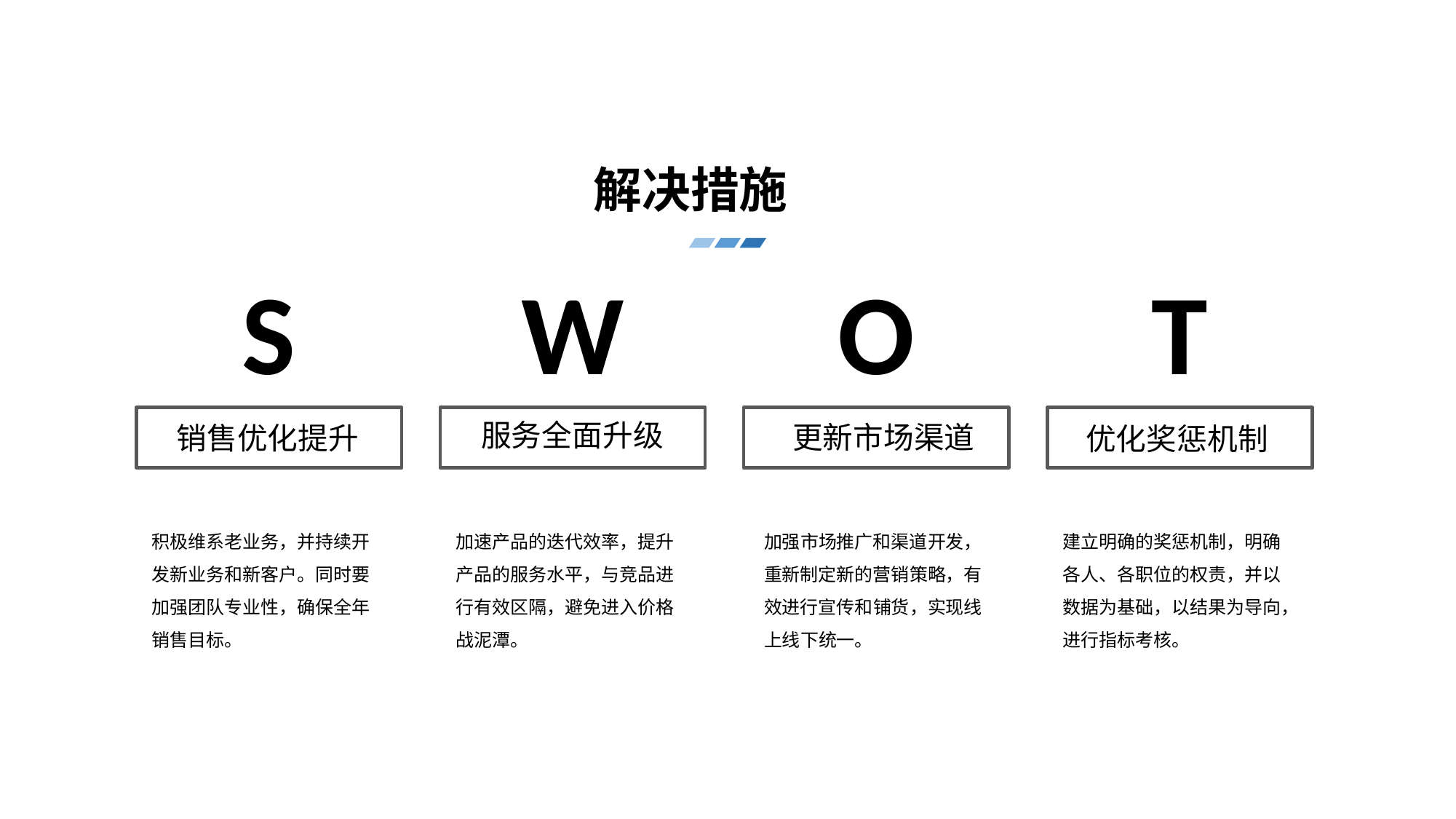

解决措施

S
W
O
T

服务全面升级
更新市场渠道
销售优化提升
优化奖惩机制
积极维系老业务，并持续开发新业务和新客户。同时要加强团队专业性，确保全年销售目标。

加速产品的迭代效率，提升产品的服务水平，与竞品进行有效区隔，避免进入价格战泥潭。
加强市场推广和渠道开发，重新制定新的营销策略，有效进行宣传和铺货，实现线上线下统一。
建立明确的奖惩机制，明确各人、各职位的权责，并以数据为基础，以结果为导向，进行指标考核。